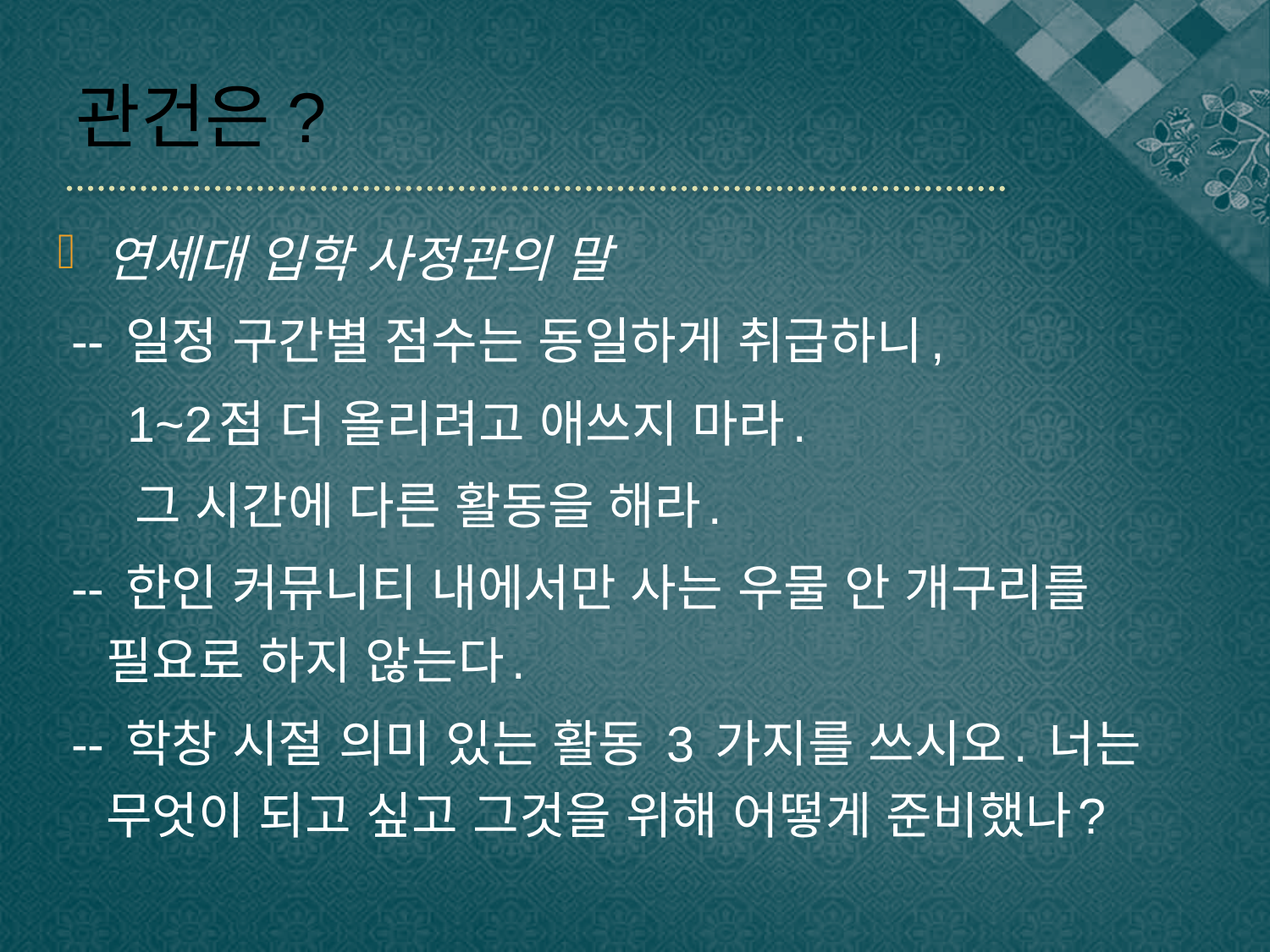

# 관건은?
연세대 입학 사정관의 말
 -- 일정 구간별 점수는 동일하게 취급하니,
     1~2점 더 올리려고 애쓰지 마라.
     그 시간에 다른 활동을 해라.
 -- 한인 커뮤니티 내에서만 사는 우물 안 개구리를 필요로 하지 않는다.
 -- 학창 시절 의미 있는 활동 3 가지를 쓰시오. 너는 무엇이 되고 싶고 그것을 위해 어떻게 준비했나?